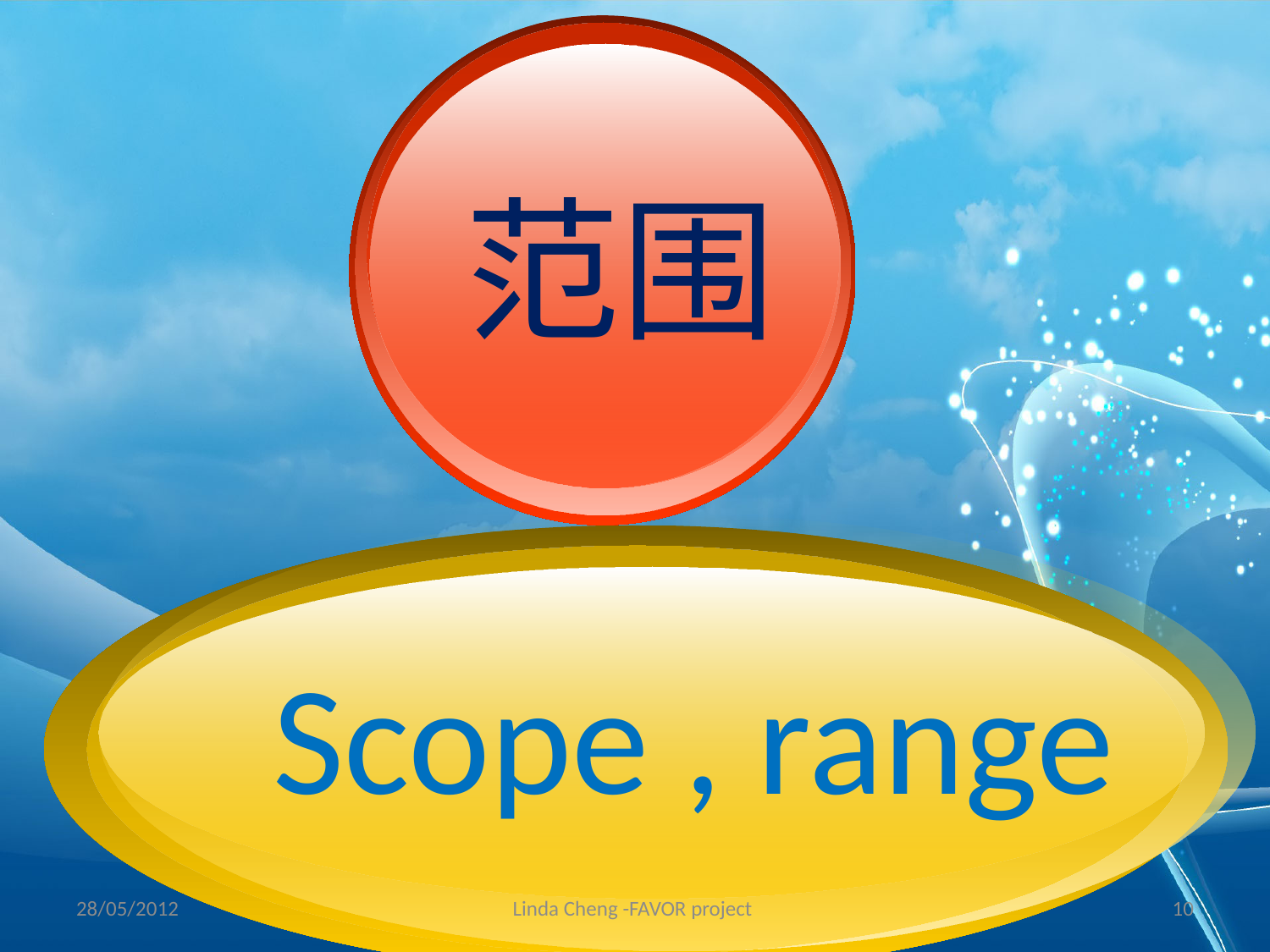

范围

Scope , range
28/05/2012
Linda Cheng -FAVOR project
10